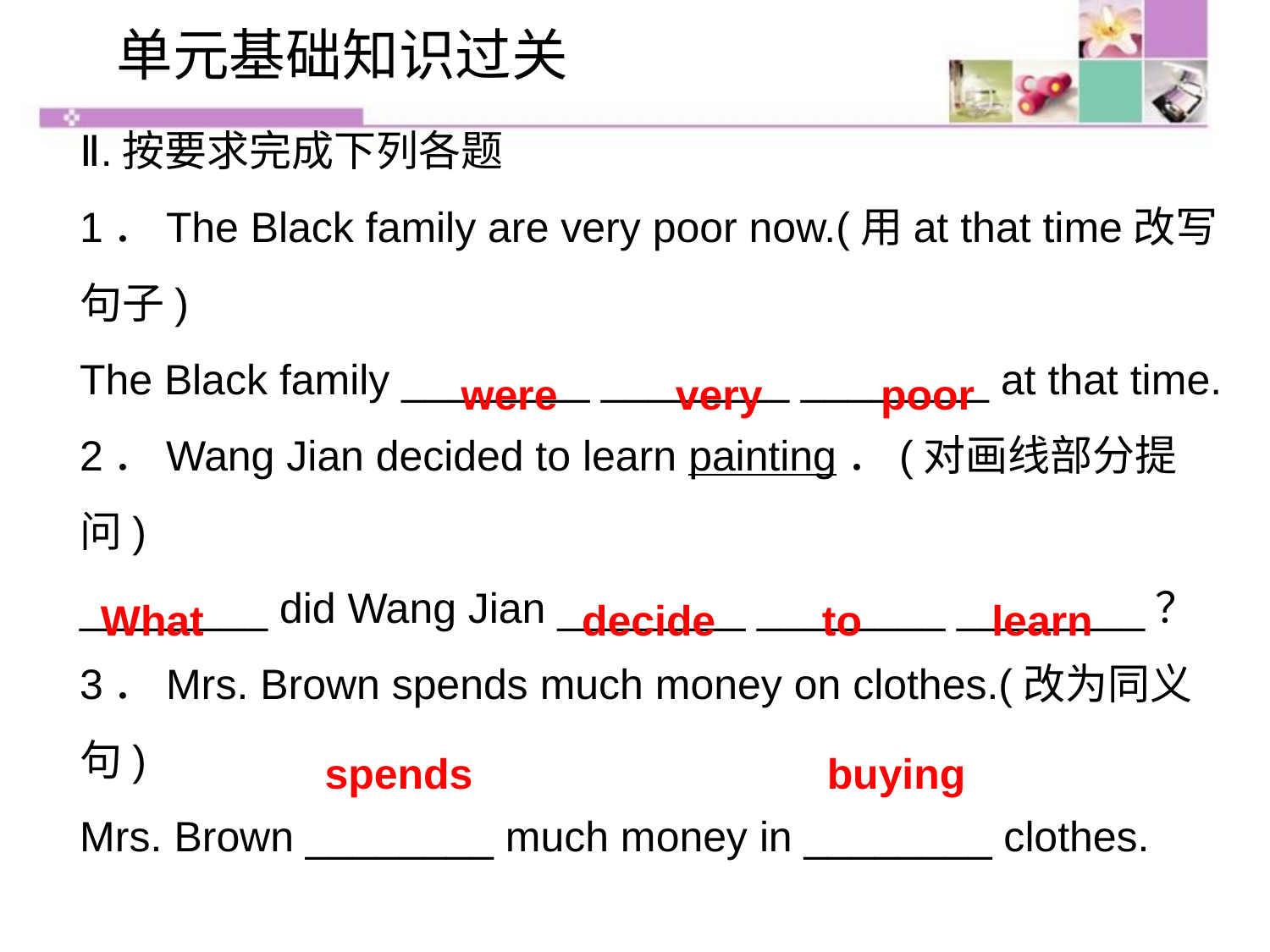

单元基础知识过关
Ⅱ.按要求完成下列各题
1．The Black family are very poor now.(用at that time改写句子)
The Black family ________ ________ ________ at that time.
2．Wang Jian decided to learn painting．(对画线部分提问)
________ did Wang Jian ________ ________ ________？
3．Mrs. Brown spends much money on clothes.(改为同义句)
Mrs. Brown ________ much money in ________ clothes.
were          very          poor
What                                decide         to           learn
spends                              buying